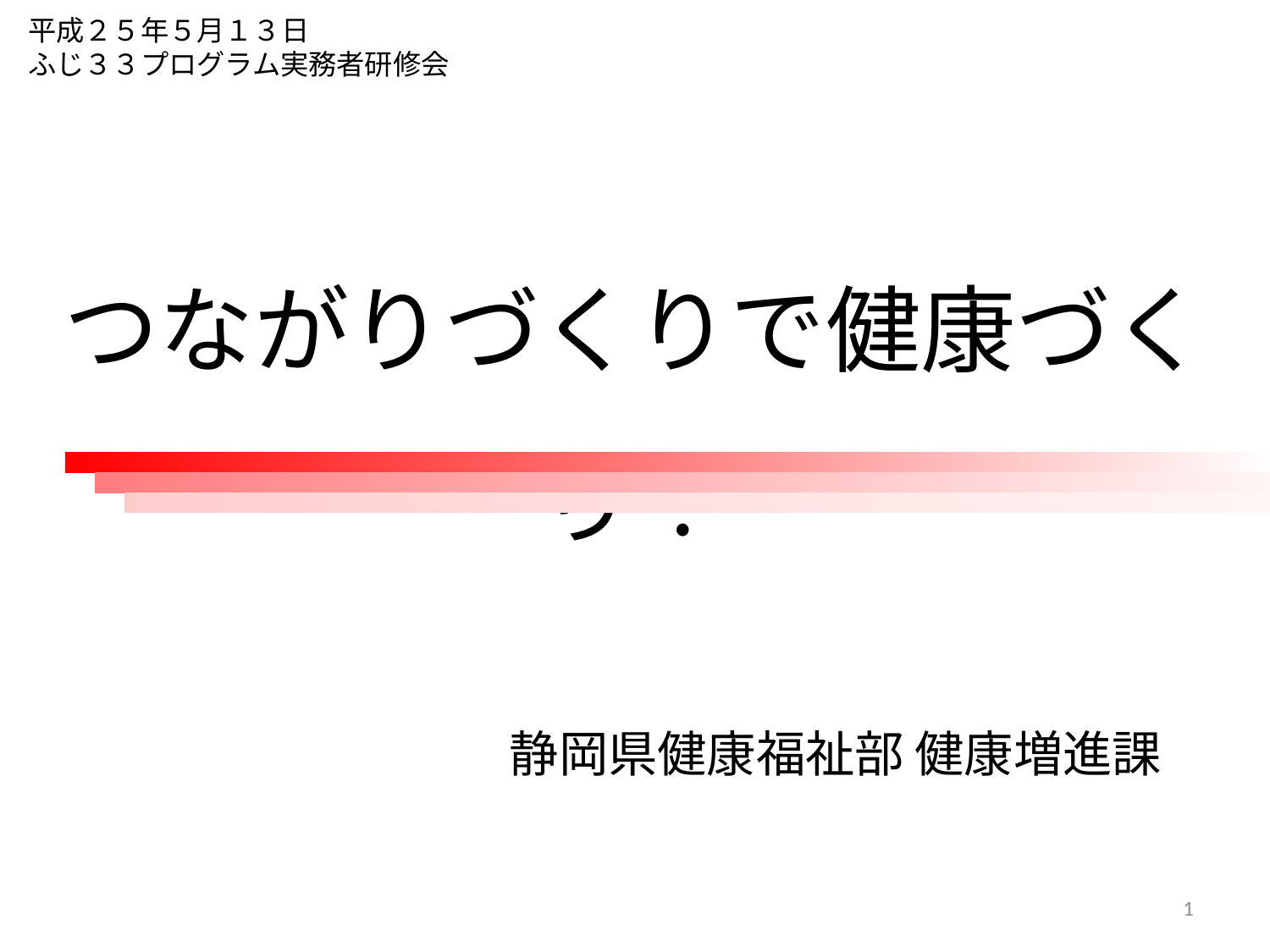

平成２５年５月１３日
ふじ３３プログラム実務者研修会
つながりづくりで健康づくり！

静岡県健康福祉部 健康増進課
1